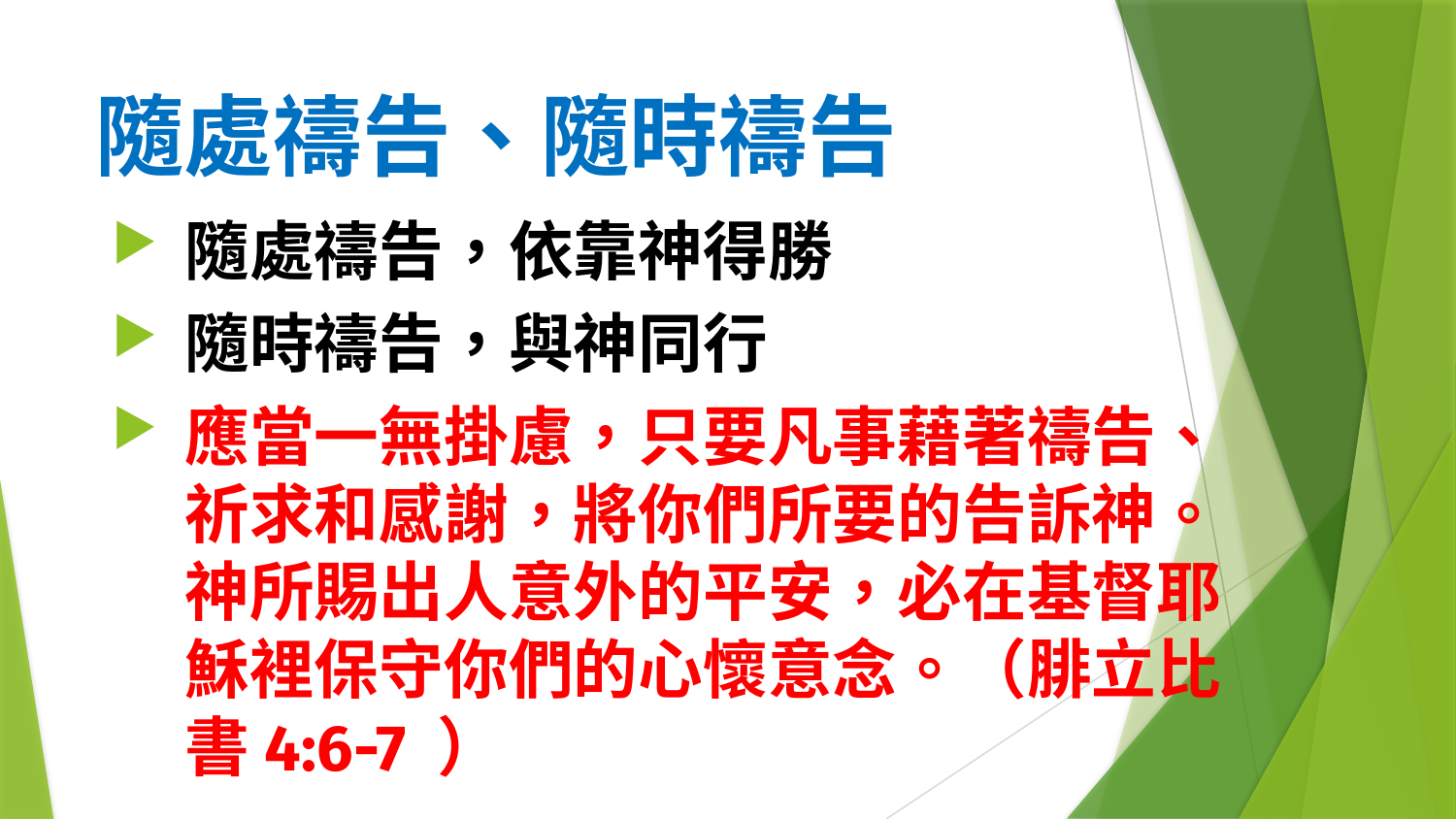

# 隨處禱告、隨時禱告
隨處禱告，依靠神得勝
隨時禱告，與神同行
應當一無掛慮，只要凡事藉著禱告、祈求和感謝，將你們所要的告訴神。神所賜出人意外的平安，必在基督耶穌裡保守你們的心懷意念。（腓立比書4:6-7 ）